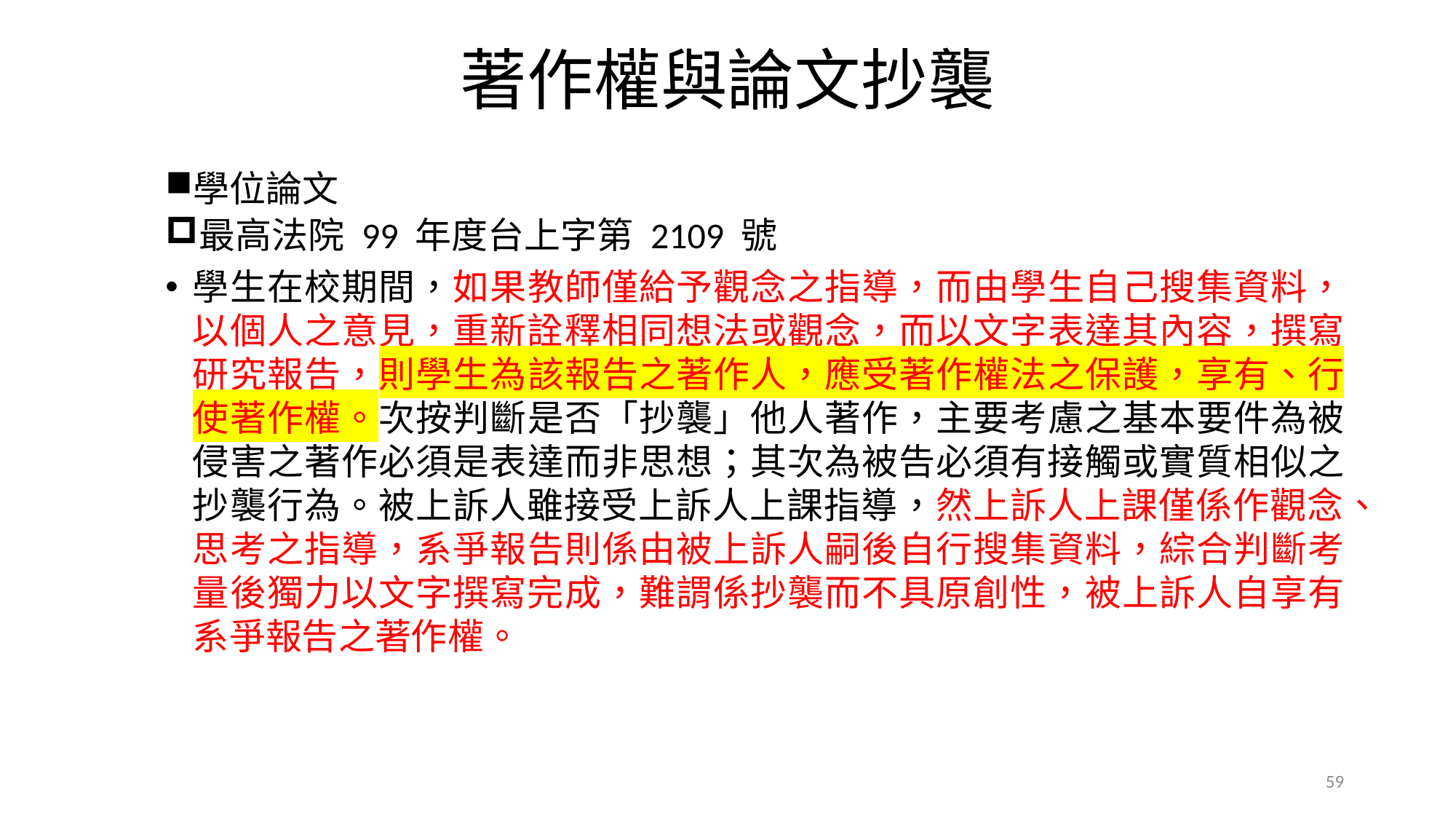

# 著作權與論文抄襲
學位論文
最高法院 99 年度台上字第 2109 號
學生在校期間，如果教師僅給予觀念之指導，而由學生自己搜集資料，以個人之意見，重新詮釋相同想法或觀念，而以文字表達其內容，撰寫研究報告，則學生為該報告之著作人，應受著作權法之保護，享有、行使著作權。次按判斷是否「抄襲」他人著作，主要考慮之基本要件為被侵害之著作必須是表達而非思想；其次為被告必須有接觸或實質相似之抄襲行為。被上訴人雖接受上訴人上課指導，然上訴人上課僅係作觀念、思考之指導，系爭報告則係由被上訴人嗣後自行搜集資料，綜合判斷考量後獨力以文字撰寫完成，難謂係抄襲而不具原創性，被上訴人自享有系爭報告之著作權。

59